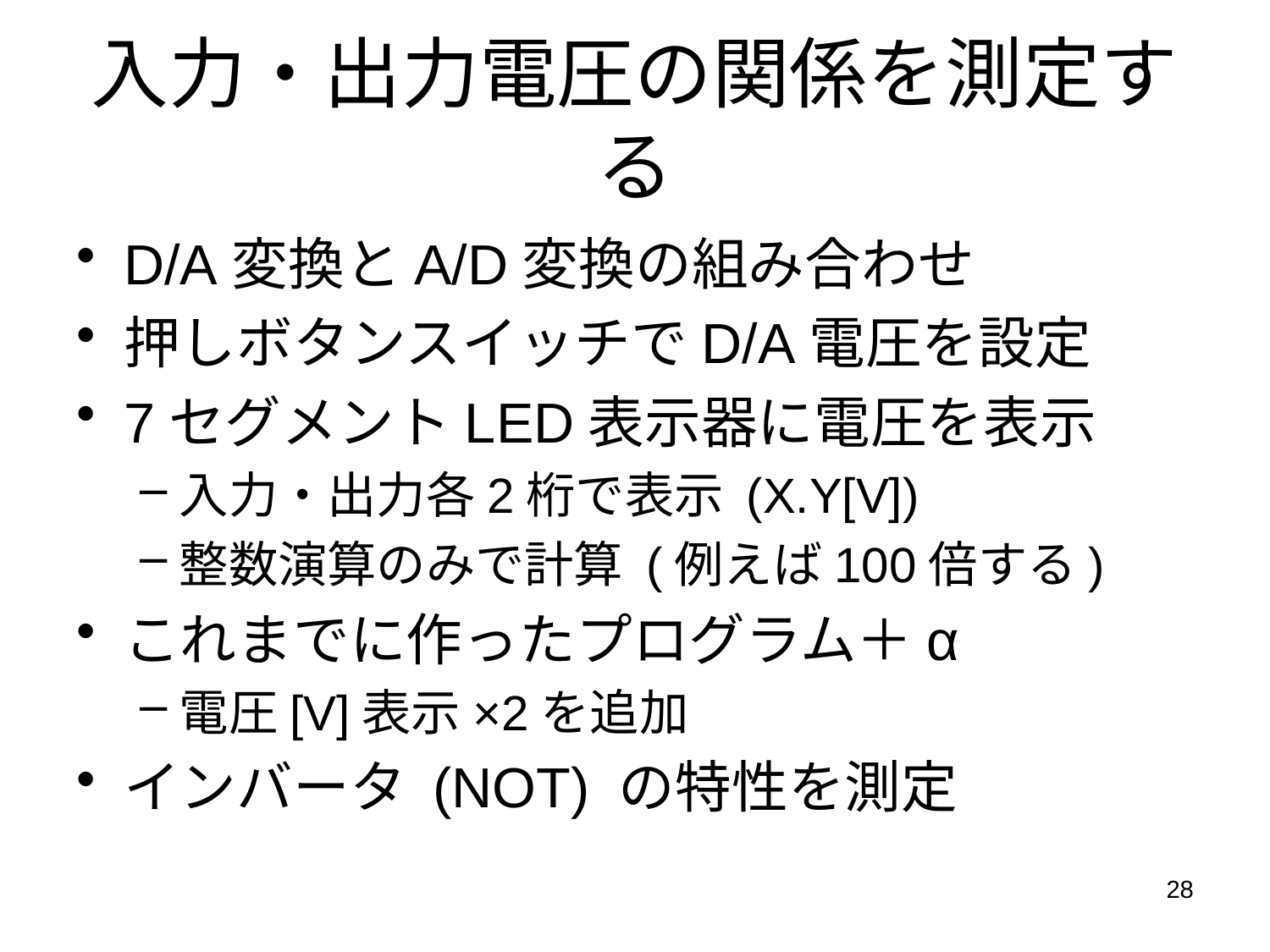

# 入力・出力電圧の関係を測定する
D/A変換とA/D変換の組み合わせ
押しボタンスイッチでD/A電圧を設定
7セグメントLED表示器に電圧を表示
入力・出力各2桁で表示 (X.Y[V])
整数演算のみで計算 (例えば100倍する)
これまでに作ったプログラム＋α
電圧[V]表示×2を追加
インバータ (NOT) の特性を測定
28